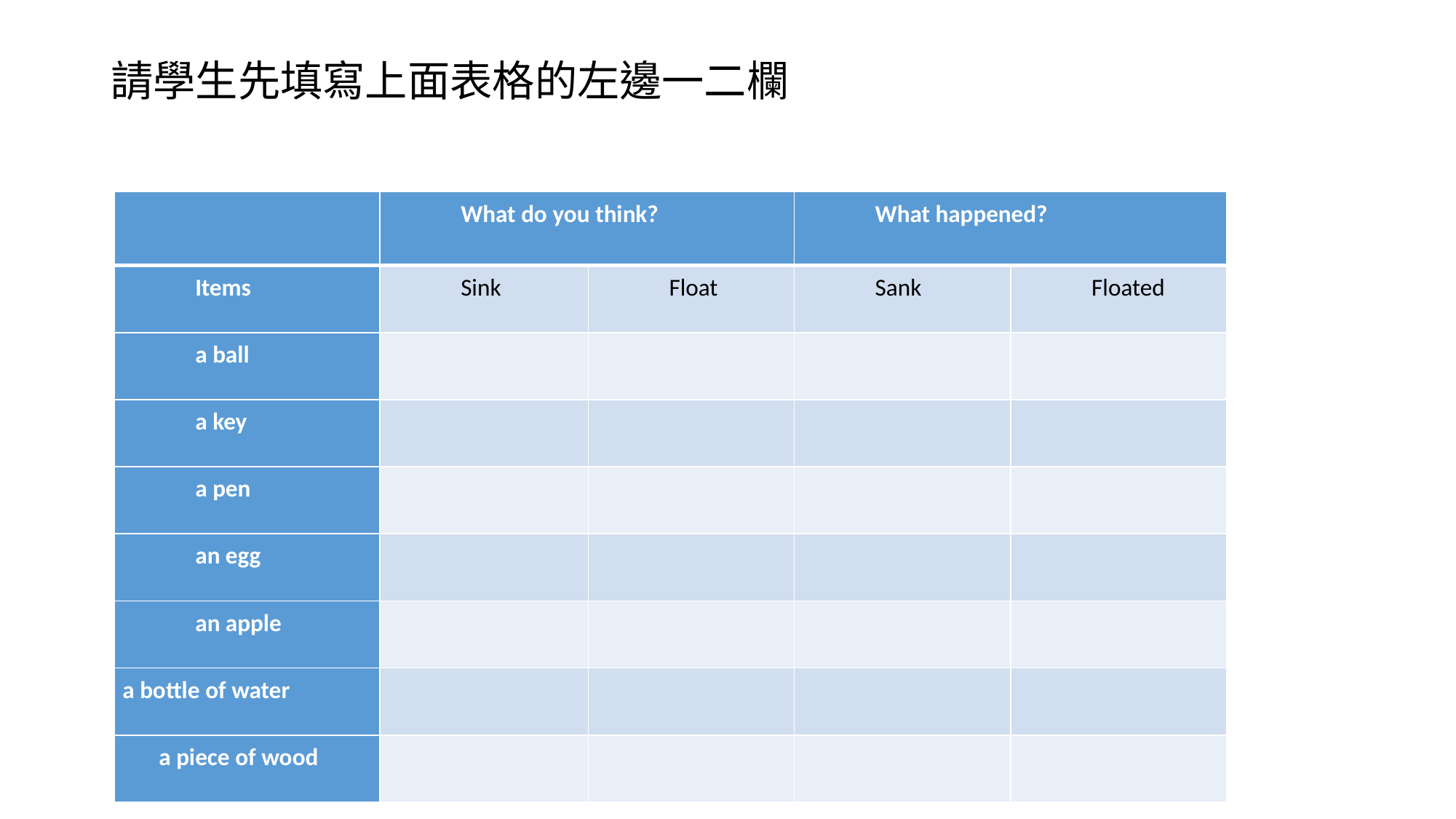

# 請學生先填寫上面表格的左邊一二欄
|  | What do you think? |  | What happened? |  |
| --- | --- | --- | --- | --- |
| Items | Sink | Float | Sank | Floated |
| a ball |  |  |  |  |
| a key |  |  |  |  |
| a pen |  |  |  |  |
| an egg |  |  |  |  |
| an apple |  |  |  |  |
| a bottle of water |  |  |  |  |
| a piece of wood |  |  |  |  |